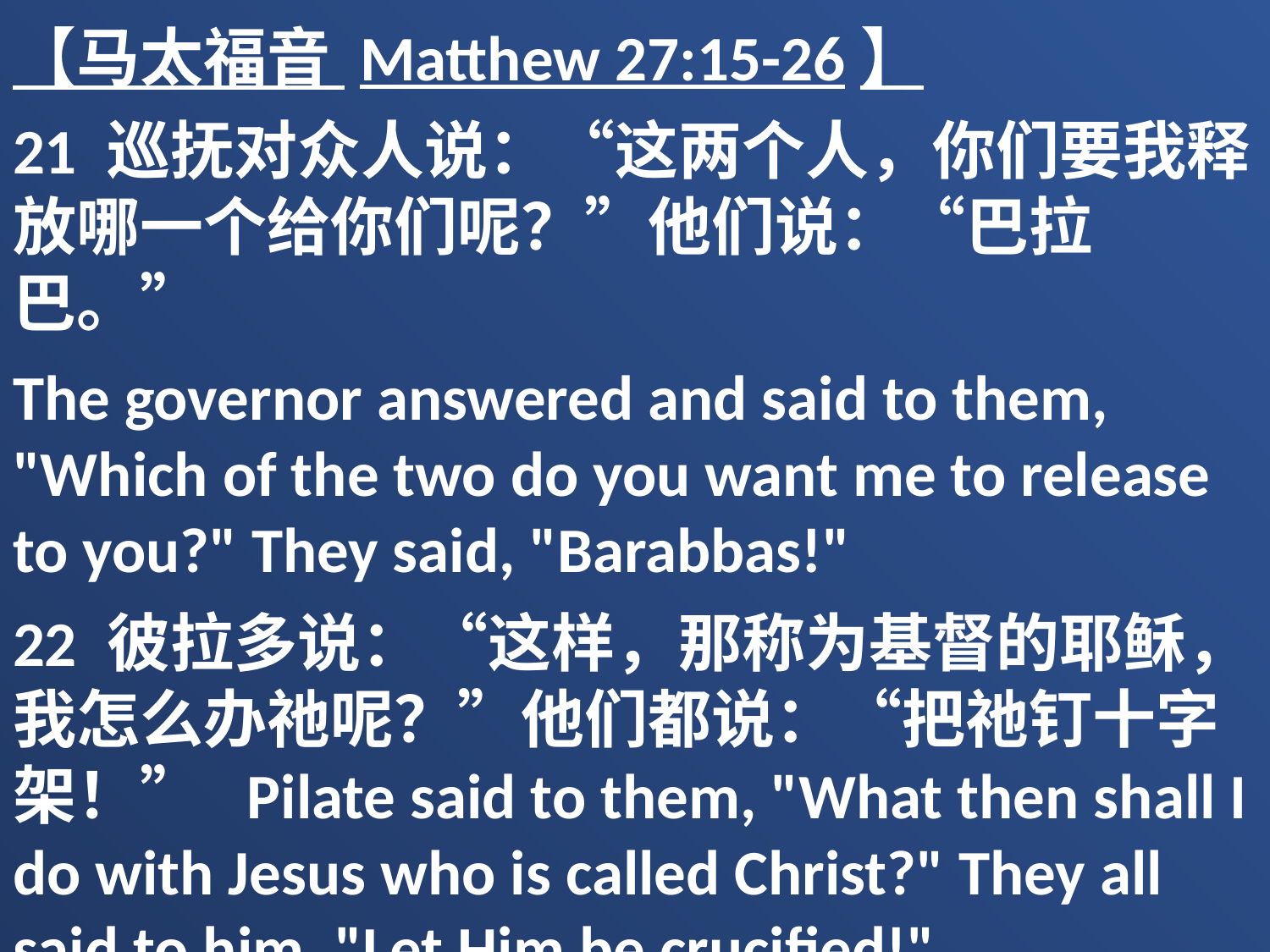

【马太福音 Matthew 27:15-26】
21 巡抚对众人说：“这两个人，你们要我释放哪一个给你们呢？”他们说：“巴拉巴。”
The governor answered and said to them, "Which of the two do you want me to release to you?" They said, "Barabbas!"
22 彼拉多说：“这样，那称为基督的耶稣，我怎么办祂呢？”他们都说：“把祂钉十字架！”  Pilate said to them, "What then shall I do with Jesus who is called Christ?" They all said to him, "Let Him be crucified!"